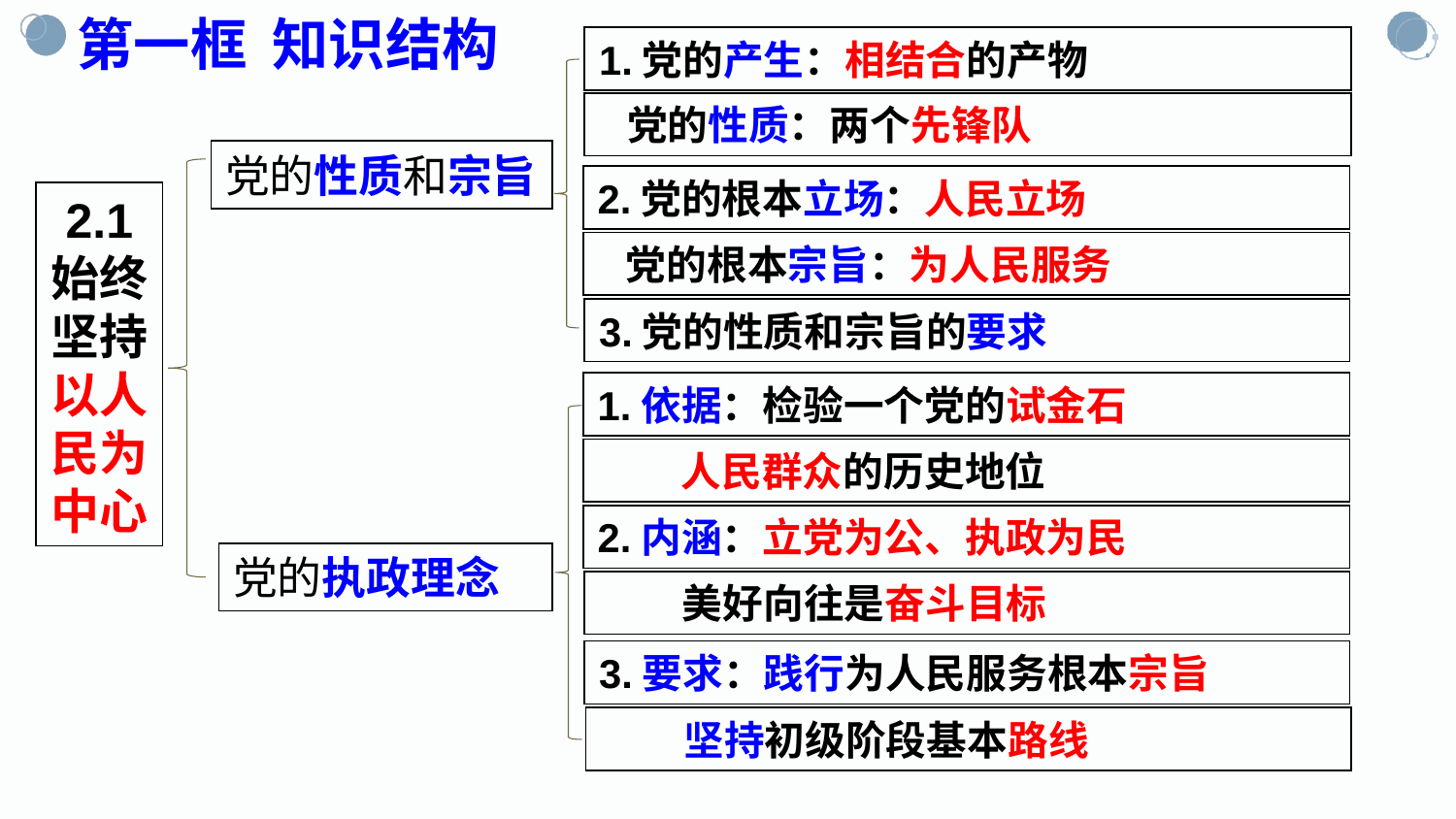

第一框  知识结构
1.党的产生：相结合的产物

  党的性质：两个先锋队
党的性质和宗旨

2.党的根本立场：人民立场
2.1
始终坚持以人民为中心
  党的根本宗旨：为人民服务
3.党的性质和宗旨的要求
1.依据：检验一个党的试金石

        人民群众的历史地位
2.内涵：立党为公、执政为民
党的执政理念
        美好向往是奋斗目标
3.要求：践行为人民服务根本宗旨
        坚持初级阶段基本路线